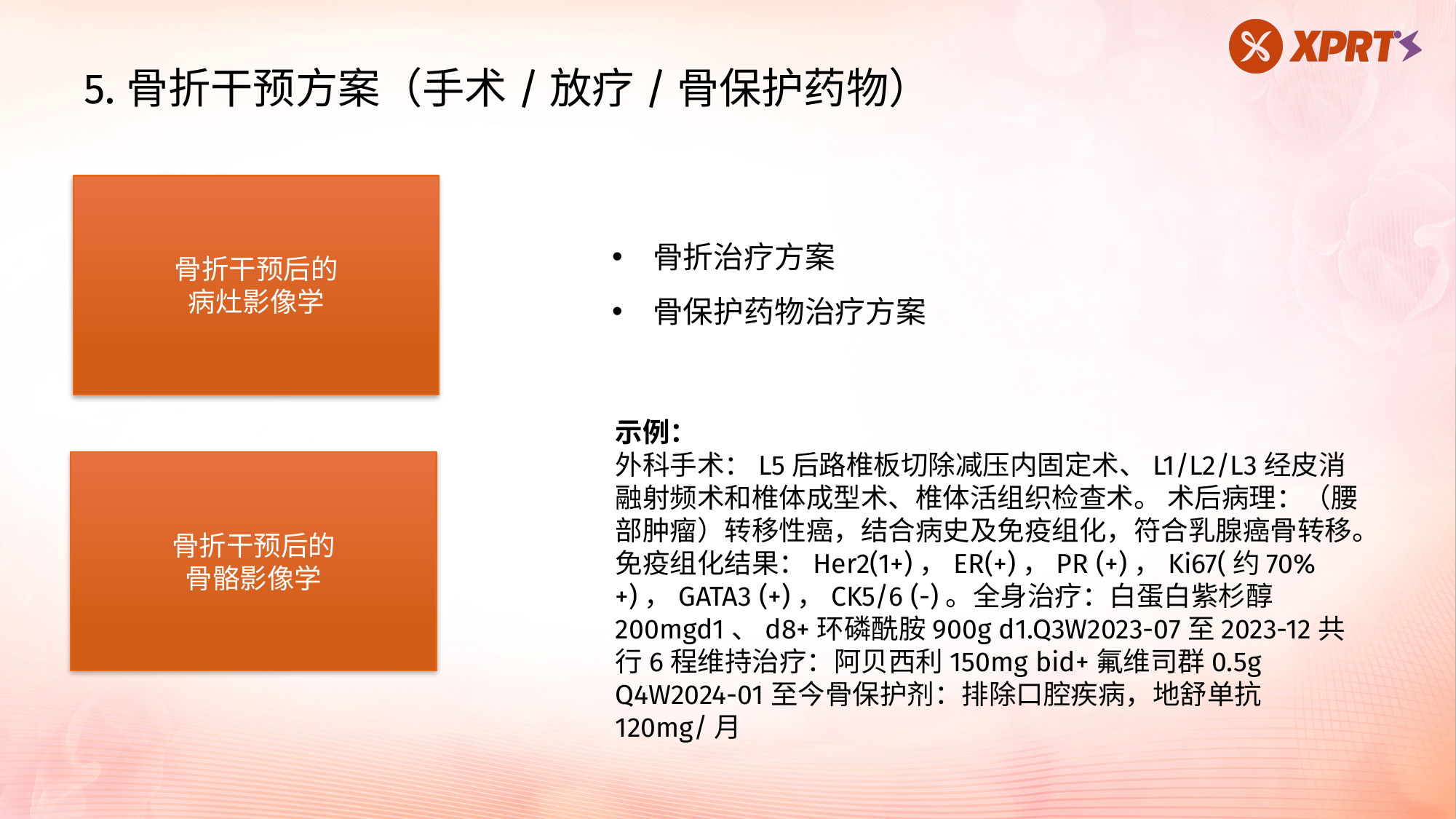

5.骨折干预方案（手术/放疗/骨保护药物）
骨折干预后的
病灶影像学
骨折治疗方案
骨保护药物治疗方案
示例：
外科手术：L5后路椎板切除减压内固定术、L1/L2/L3经皮消融射频术和椎体成型术、椎体活组织检查术。 术后病理：（腰部肿瘤）转移性癌，结合病史及免疫组化，符合乳腺癌骨转移。免疫组化结果：Her2(1+)，ER(+)，PR (+)，Ki67(约70%+)，GATA3 (+)，CK5/6 (-)。全身治疗：白蛋白紫杉醇200mgd1、d8+环磷酰胺900g d1.Q3W2023-07至2023-12共行6程维持治疗：阿贝西利150mg bid+氟维司群0.5g Q4W2024-01至今骨保护剂：排除口腔疾病，地舒单抗120mg/月
骨折干预后的
骨骼影像学